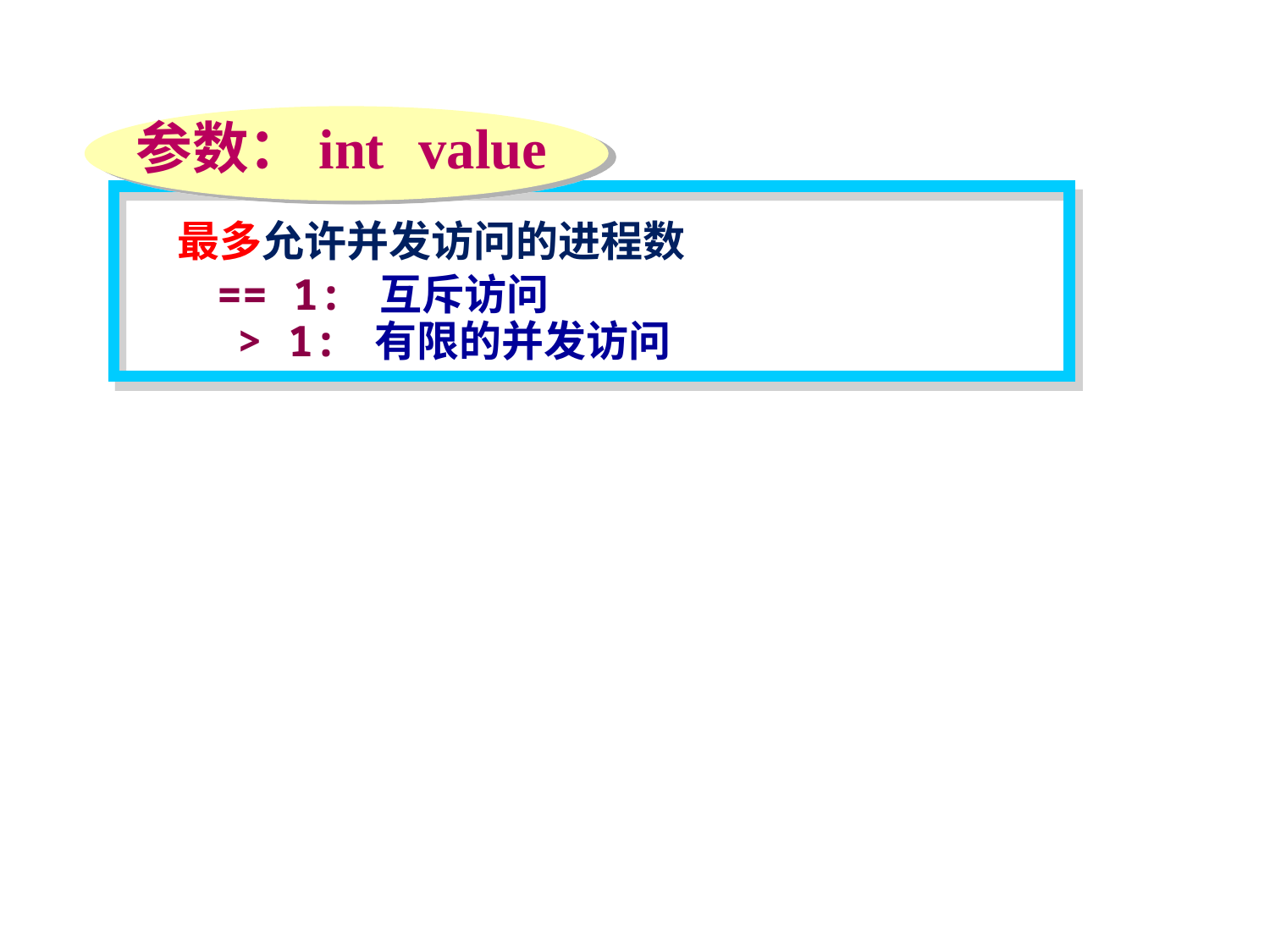

参数：int value

最多允许并发访问的进程数
== 1: 互斥访问
> 1: 有限的并发访问